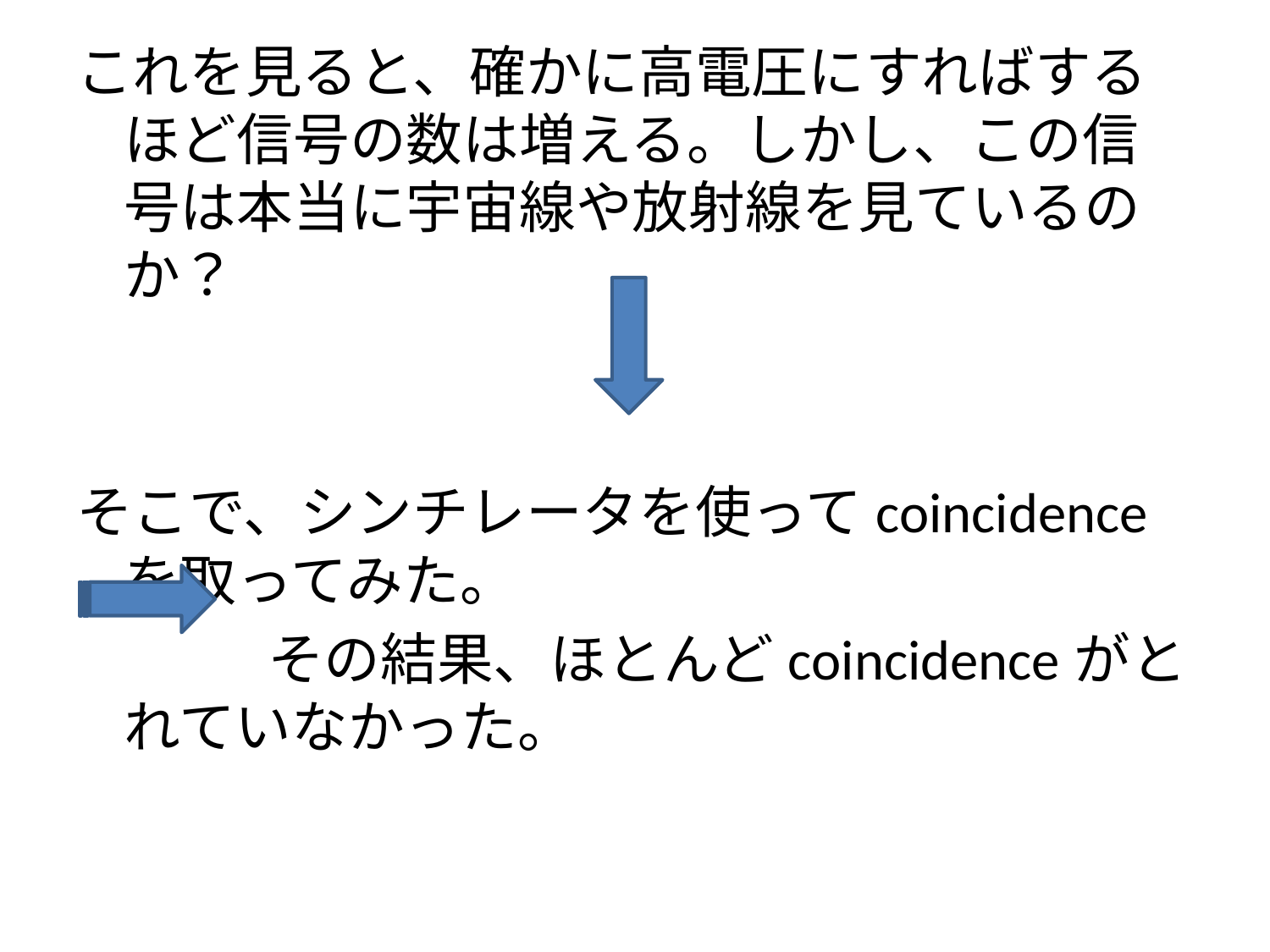

これを見ると、確かに高電圧にすればするほど信号の数は増える。しかし、この信号は本当に宇宙線や放射線を見ているのか？

そこで、シンチレータを使ってcoincidenceを取ってみた。
              その結果、ほとんどcoincidenceがとれていなかった。